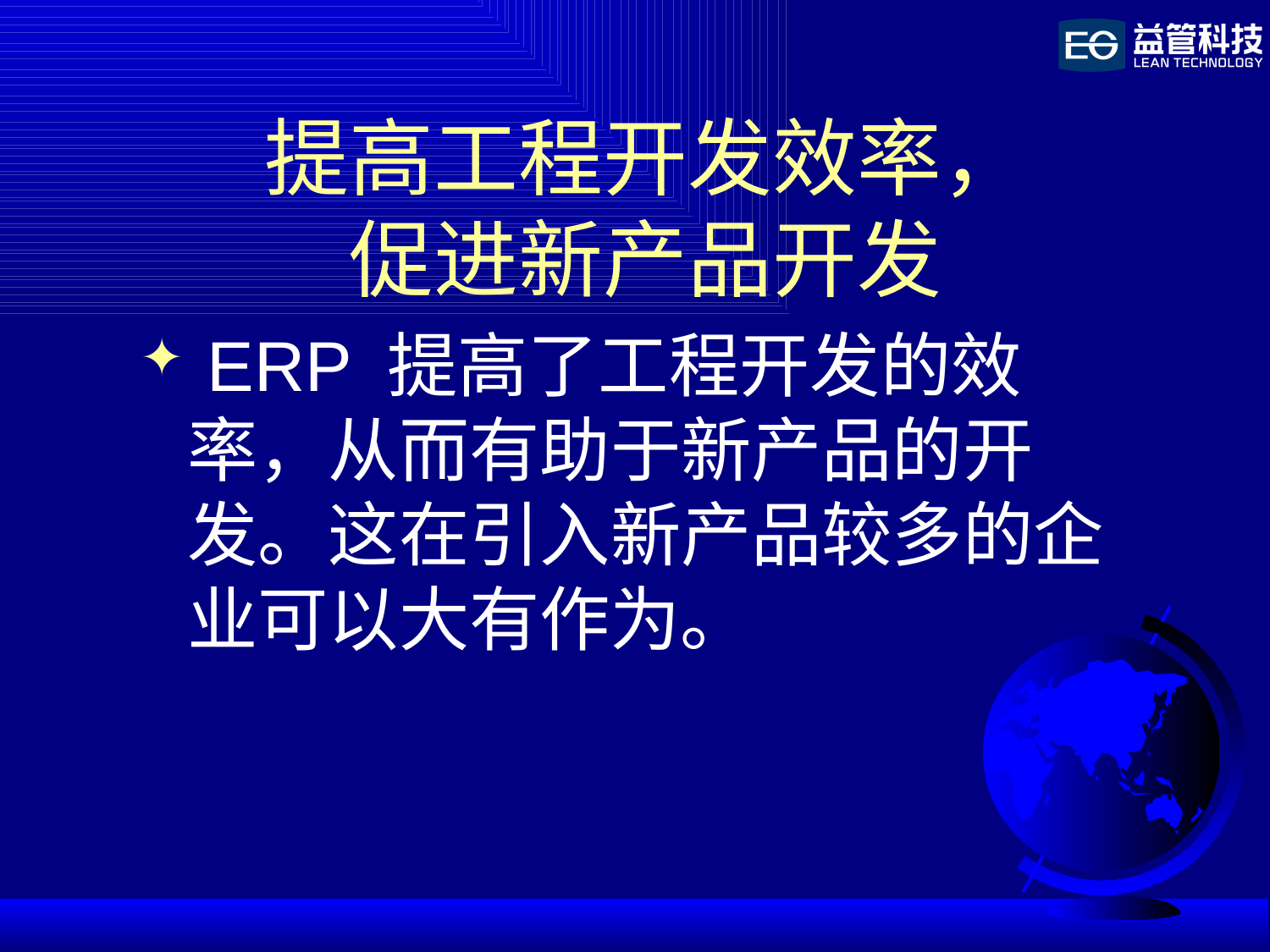

# 提高工程开发效率， 促进新产品开发
 ERP 提高了工程开发的效率，从而有助于新产品的开发。这在引入新产品较多的企业可以大有作为。

18